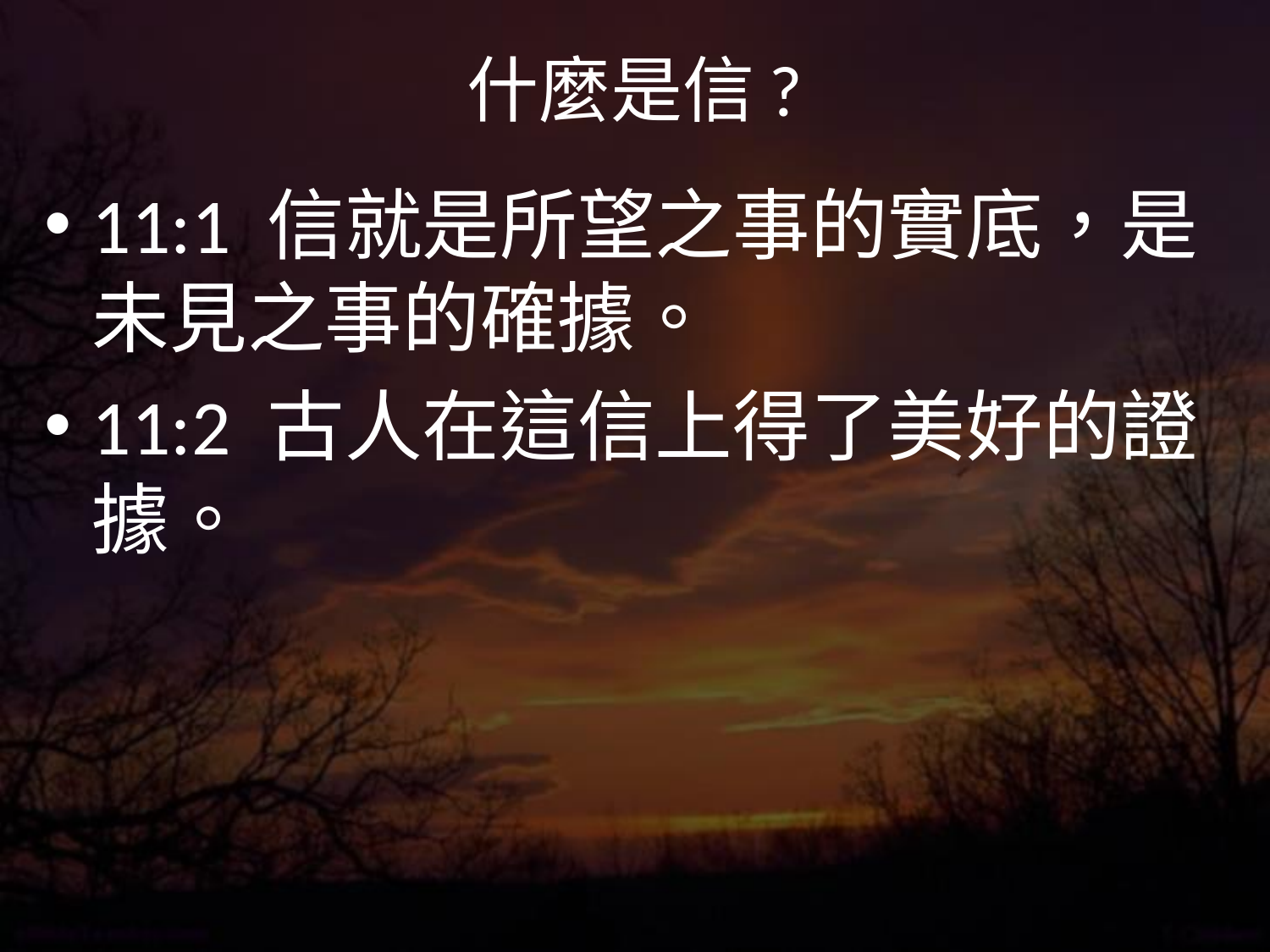

# 什麼是信?
11:1 信就是所望之事的實底，是未見之事的確據。
11:2 古人在這信上得了美好的證據。